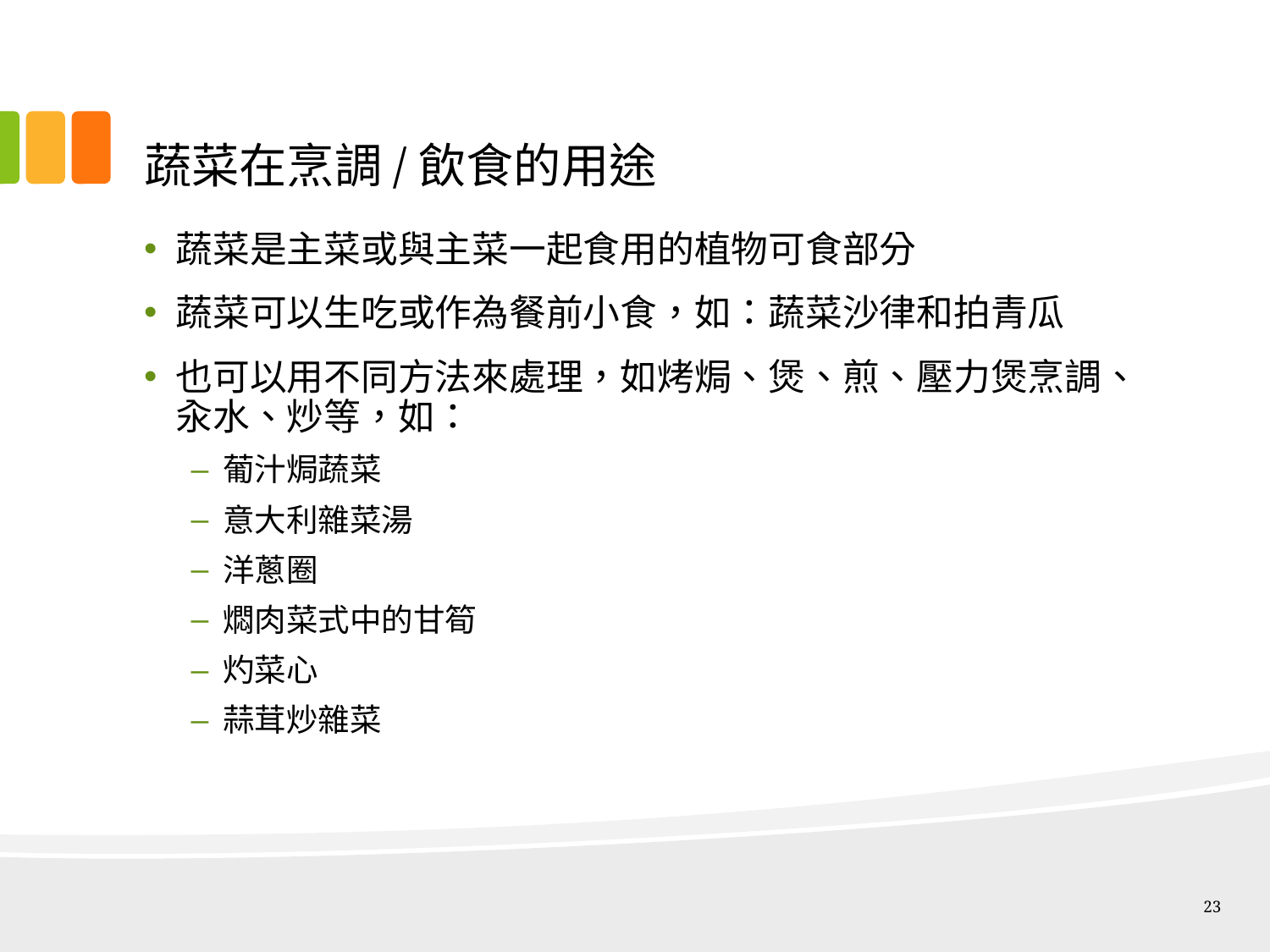

# 蔬菜在烹調/飲食的用途
蔬菜是主菜或與主菜一起食用的植物可食部分
蔬菜可以生吃或作為餐前小食，如：蔬菜沙律和拍青瓜
也可以用不同方法來處理，如烤焗、煲、煎、壓力煲烹調、汆水、炒等，如：
葡汁焗蔬菜
意大利雜菜湯
洋蔥圈
燜肉菜式中的甘筍
灼菜心
蒜茸炒雜菜
23